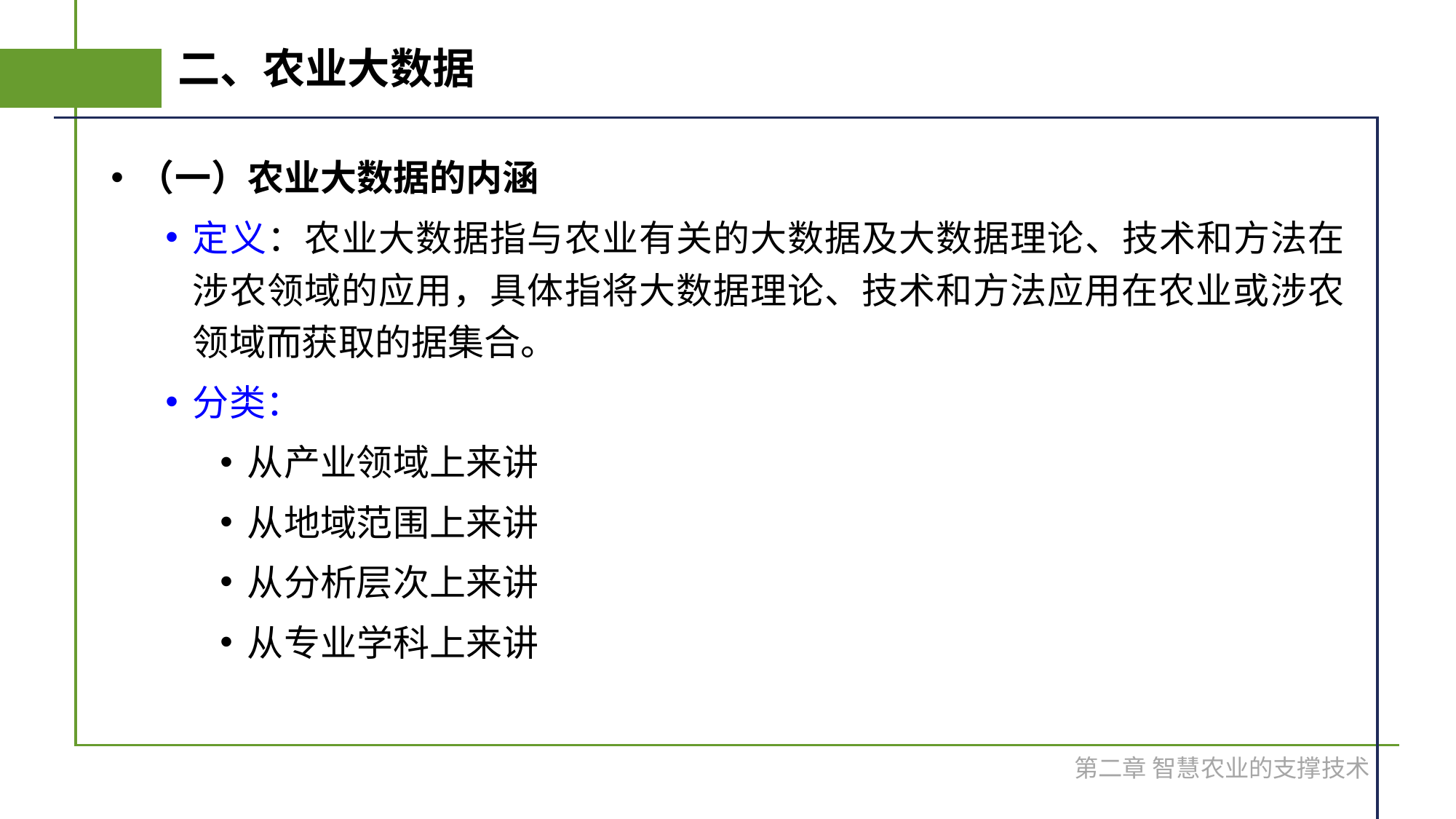

# 二、农业大数据
（一）农业大数据的内涵
定义：农业大数据指与农业有关的大数据及大数据理论、技术和方法在涉农领域的应用，具体指将大数据理论、技术和方法应用在农业或涉农领域而获取的据集合。
分类：
从产业领域上来讲
从地域范围上来讲
从分析层次上来讲
从专业学科上来讲

第二章 智慧农业的支撑技术